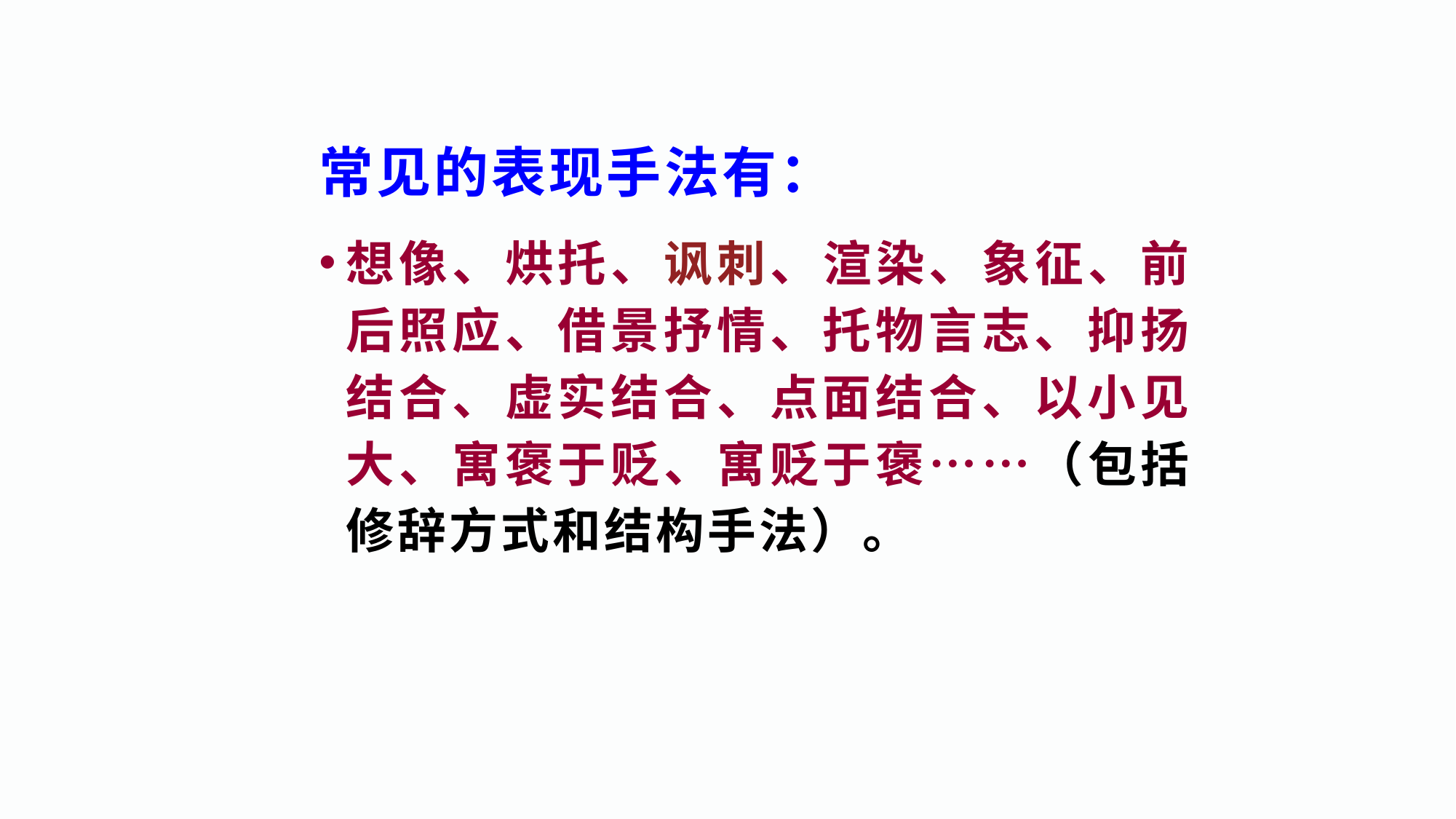

常见的表现手法有：
想像、烘托、讽刺、渲染、象征、前后照应、借景抒情、托物言志、抑扬结合、虚实结合、点面结合、以小见大、寓褒于贬、寓贬于褒……（包括修辞方式和结构手法）。